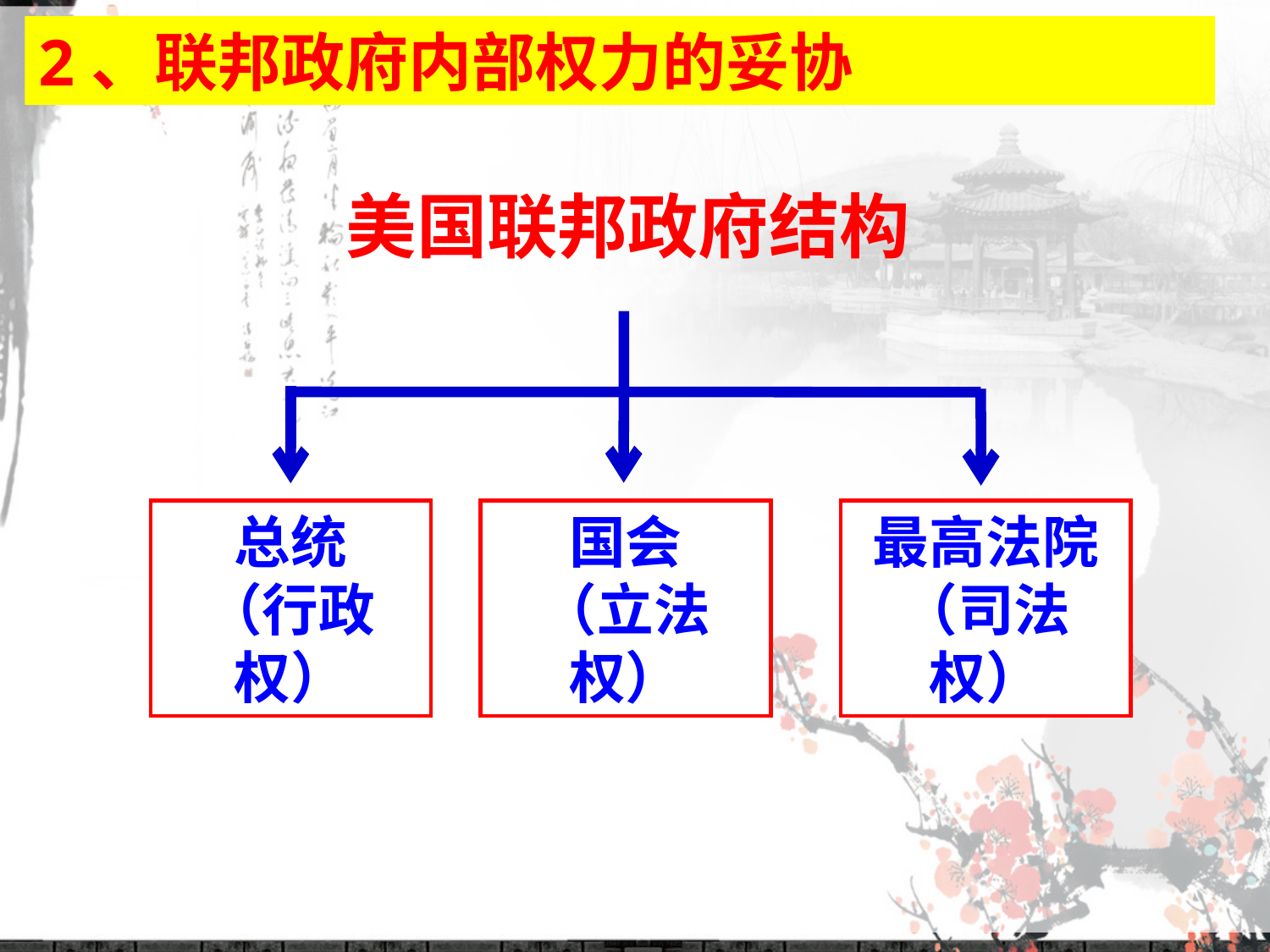

2、联邦政府内部权力的妥协

美国联邦政府结构
总统
（行政权）
国会
（立法权）
最高法院
（司法权）